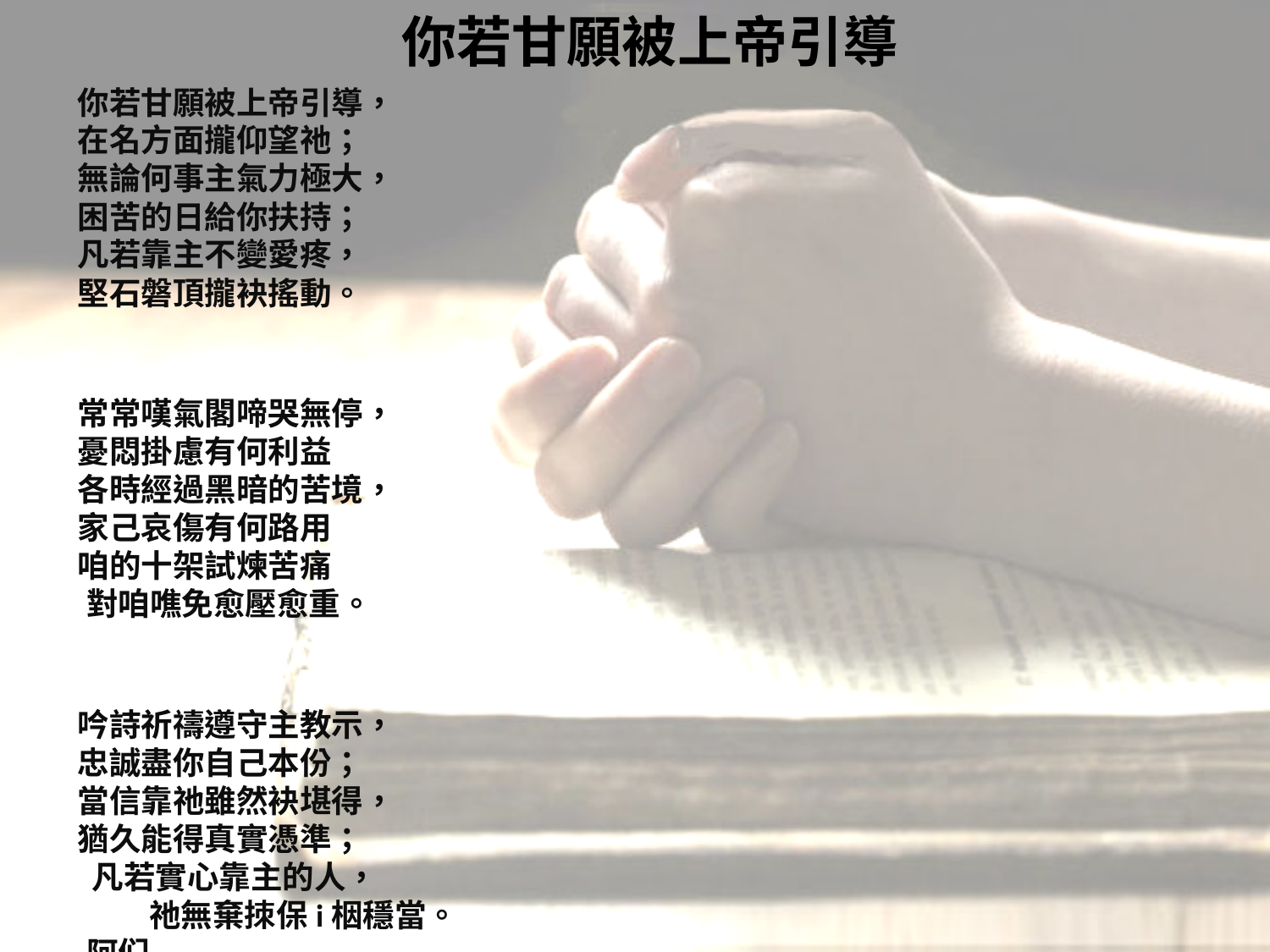

# 你若甘願被上帝引導
你若甘願被上帝引導，
在名方面攏仰望祂；
無論何事主氣力極大，
困苦的日給你扶持；
凡若靠主不變愛疼，
堅石磐頂攏袂搖動。
常常嘆氣閣啼哭無停，
憂悶掛慮有何利益
各時經過黑暗的苦境，
家己哀傷有何路用
咱的十架試煉苦痛
 對咱噍免愈壓愈重。
吟詩祈禱遵守主教示，
忠誠盡你自己本份；
當信靠祂雖然袂堪得，
猶久能得真實憑準；               凡若實心靠主的人，                     祂無棄拺保i栶穩當。 阿们